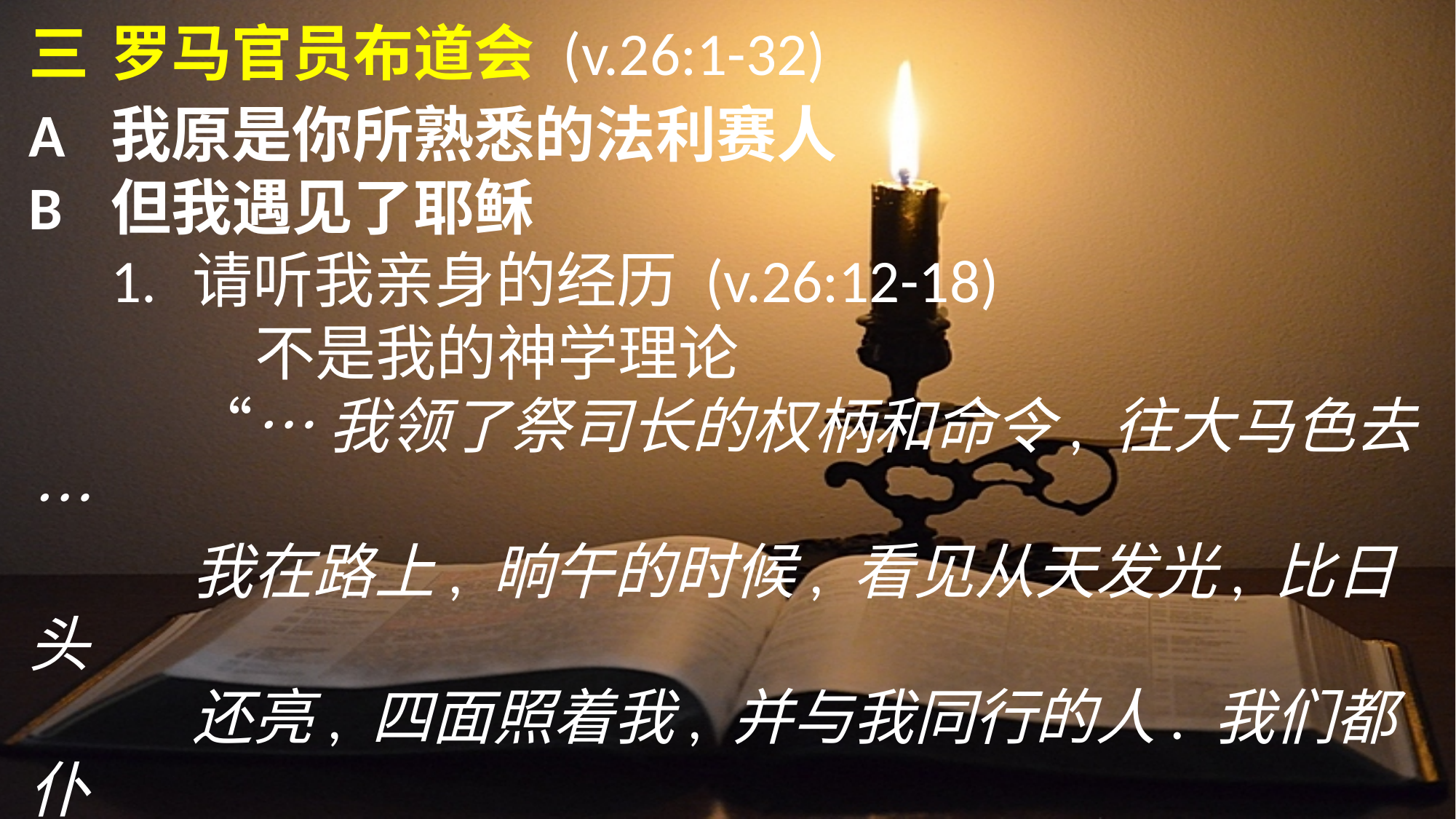

三	罗马官员布道会 (v.26:1-32)
A	我原是你所熟悉的法利赛人
B	但我遇见了耶稣
	1.	请听我亲身的经历 (v.26:12-18)
			不是我的神学理论
		“…我领了祭司长的权柄和命令, 往大马色去…
		我在路上, 晌午的时候, 看见从天发光, 比日头
		还亮, 四面照着我, 并与我同行的人. 我们都仆
		倒在地, 我就听见有声音, 用希伯来话, 向我说,…